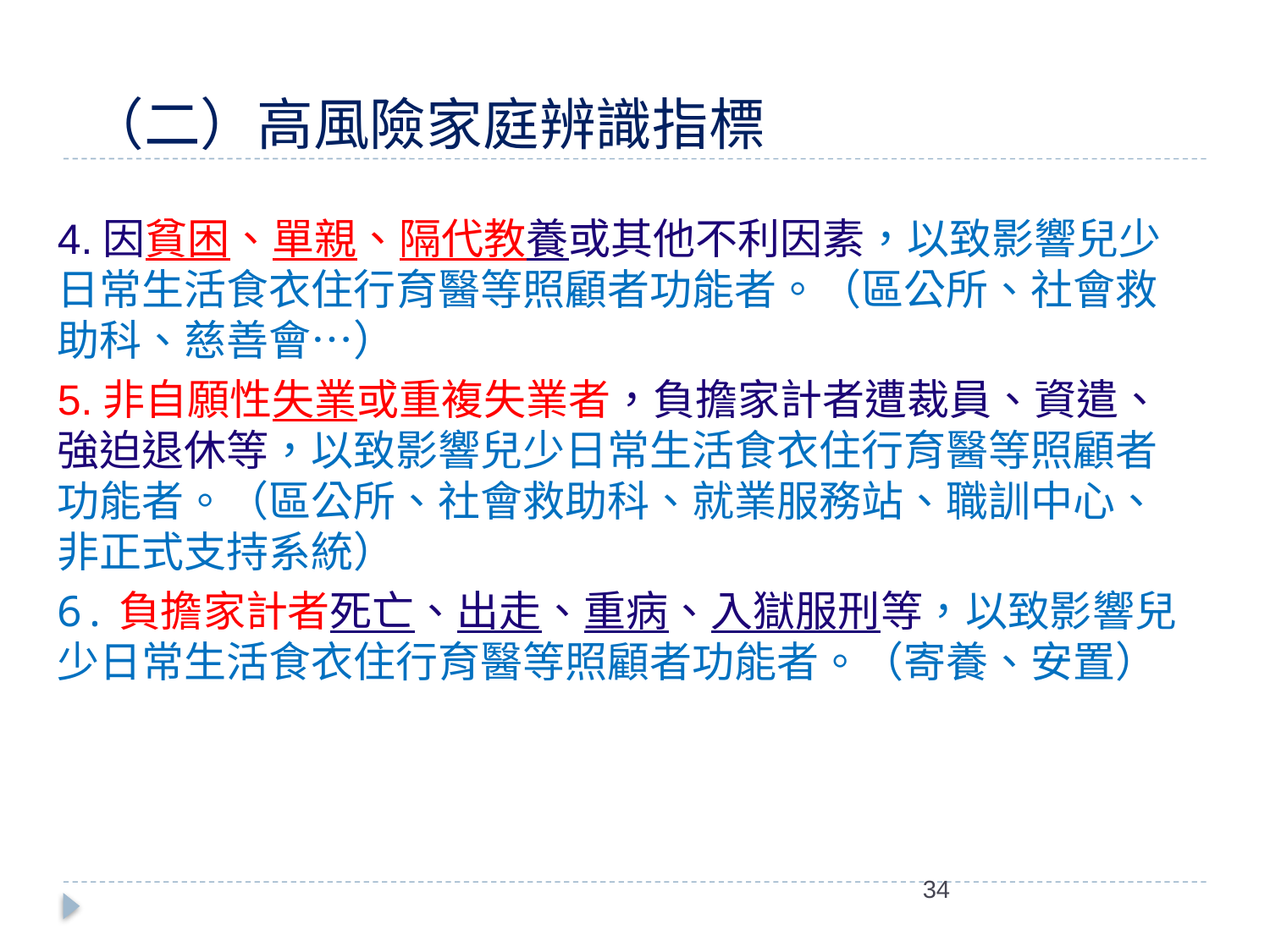

# （二）高風險家庭辨識指標
4.因貧困、單親、隔代教養或其他不利因素，以致影響兒少日常生活食衣住行育醫等照顧者功能者。（區公所、社會救助科、慈善會…）
5.非自願性失業或重複失業者，負擔家計者遭裁員、資遣、強迫退休等，以致影響兒少日常生活食衣住行育醫等照顧者功能者。（區公所、社會救助科、就業服務站、職訓中心、非正式支持系統）
6.負擔家計者死亡、出走、重病、入獄服刑等，以致影響兒少日常生活食衣住行育醫等照顧者功能者。（寄養、安置）

34